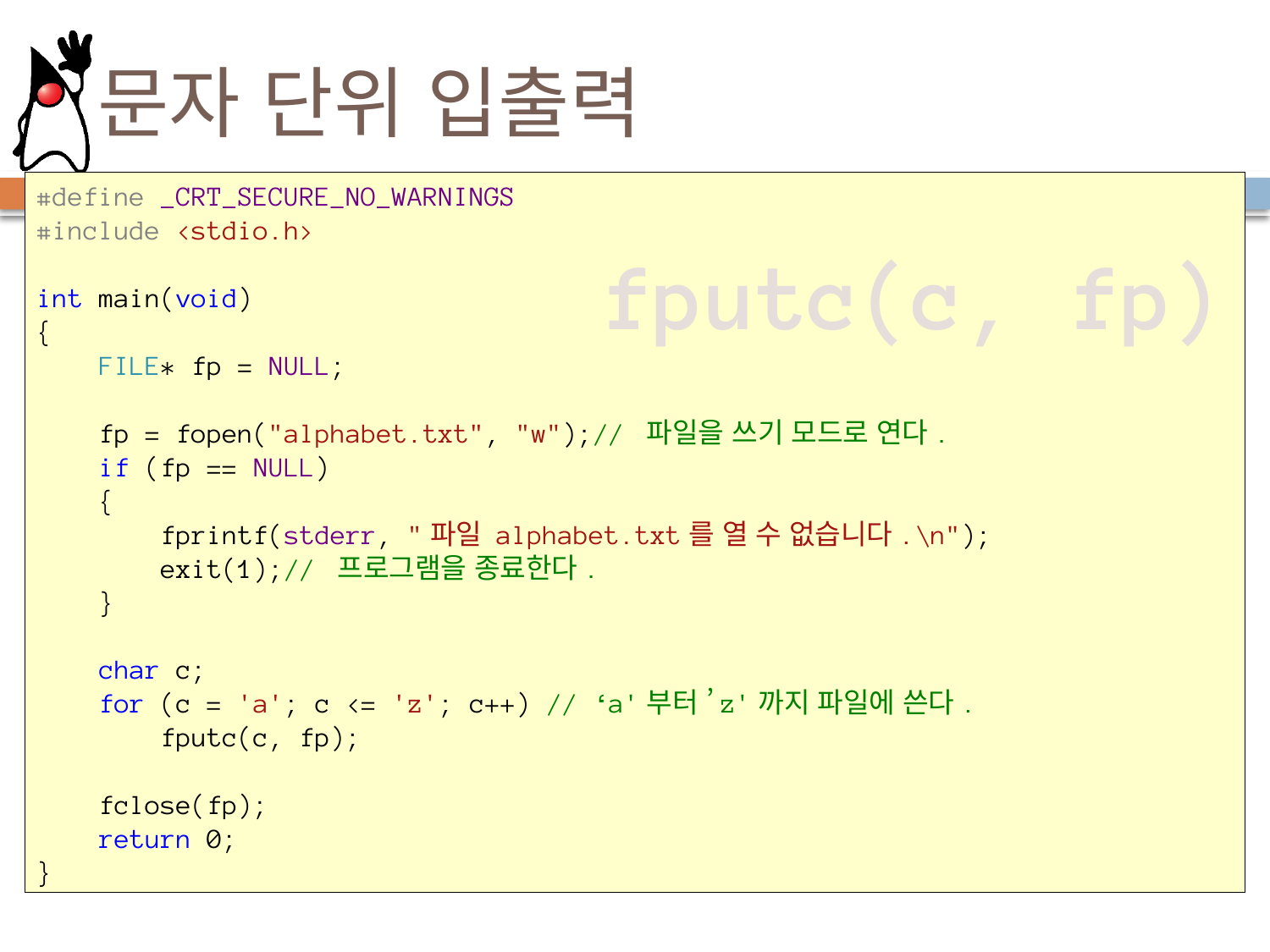

# 문자 단위 입출력

#define _CRT_SECURE_NO_WARNINGS
#include <stdio.h>

int main(void)
{
    FILE* fp = NULL;

    fp = fopen("alphabet.txt", "w");// 파일을 쓰기 모드로 연다.
    if (fp == NULL)
    {
        fprintf(stderr, "파일 alphabet.txt를 열 수 없습니다.\n");
        exit(1);// 프로그램을 종료한다.
    }

    char c;
    for (c = 'a'; c <= 'z'; c++) // ‘a'부터 ’z'까지 파일에 쓴다.
        fputc(c, fp);

    fclose(fp);
    return 0;
}
fputc(c, fp)